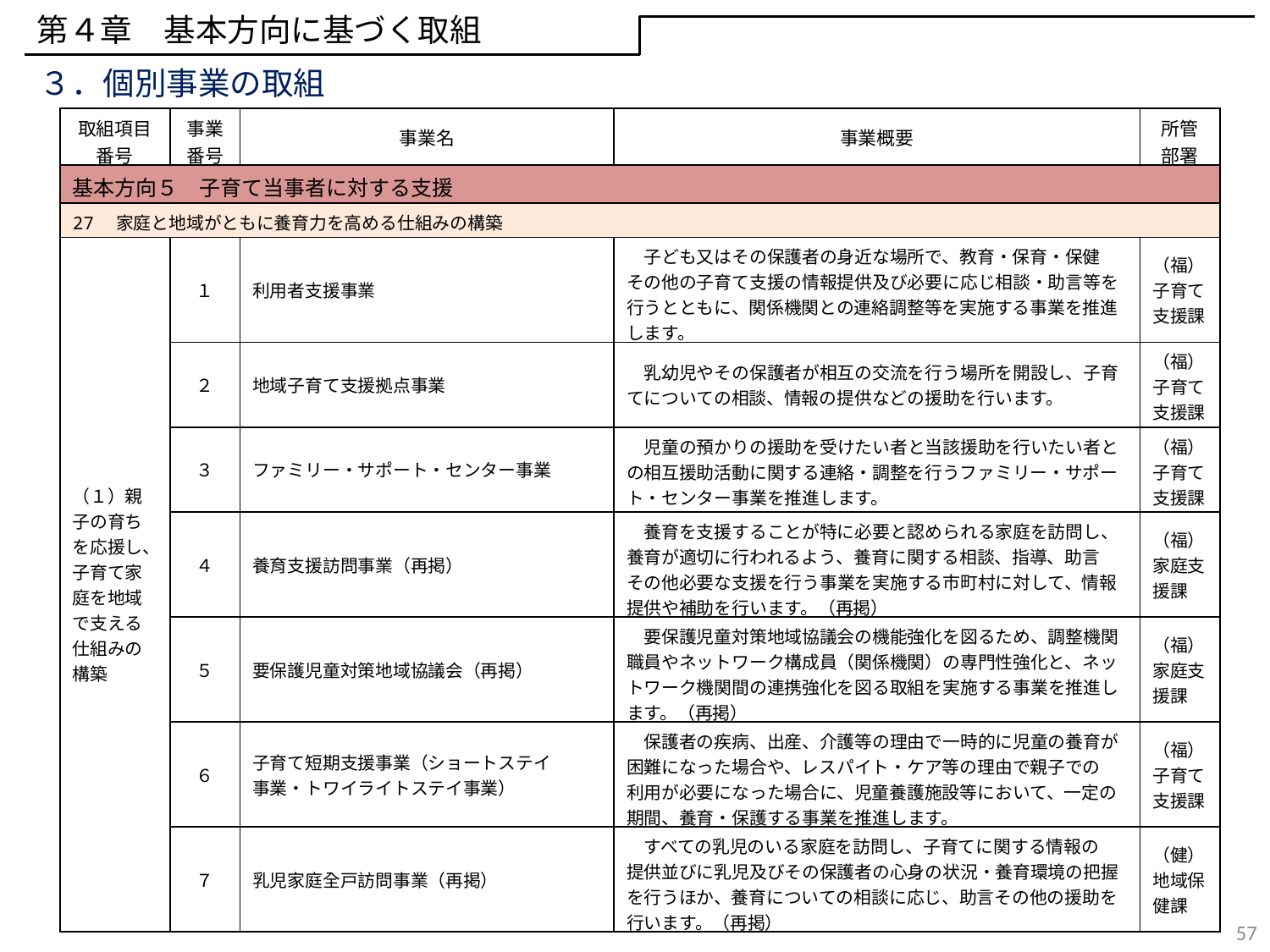

第４章　基本方向に基づく取組
３．個別事業の取組
| 取組項目 番号 | 事業 番号 | 事業名 | 事業概要 | 所管 部署 |
| --- | --- | --- | --- | --- |
| 基本方向５　子育て当事者に対する支援 |  |  |  |  |
| 27　家庭と地域がともに養育力を高める仕組みの構築 |  |  |  |  |
| （１）親子の育ちを応援し、子育て家庭を地域で支える仕組みの構築 | １ | 利用者支援事業 | 子ども又はその保護者の身近な場所で、教育・保育・保健 その他の子育て支援の情報提供及び必要に応じ相談・助言等を行うとともに、関係機関との連絡調整等を実施する事業を推進します。 | （福）子育て支援課 |
| （１）親子の育ちを応援し、子育て家庭を地域で支える仕組みの構築 | ２ | 地域子育て支援拠点事業 | 乳幼児やその保護者が相互の交流を行う場所を開設し、子育てについての相談、情報の提供などの援助を行います。 | （福）子育て支援課 |
| （１）親子の育ちを応援し、子育て家庭を地域で支える仕組みの構築 | ３ | ファミリー・サポート・センター事業 | 児童の預かりの援助を受けたい者と当該援助を行いたい者との相互援助活動に関する連絡・調整を行うファミリー・サポート・センター事業を推進します。 | （福）子育て支援課 |
|  | ４ | 養育支援訪問事業（再掲） | 養育を支援することが特に必要と認められる家庭を訪問し、養育が適切に行われるよう、養育に関する相談、指導、助言 その他必要な支援を行う事業を実施する市町村に対して、情報提供や補助を行います。（再掲） | （福）家庭支援課 |
|  | ５ | 要保護児童対策地域協議会（再掲） | 要保護児童対策地域協議会の機能強化を図るため、調整機関職員やネットワーク構成員（関係機関）の専門性強化と、ネットワーク機関間の連携強化を図る取組を実施する事業を推進します。（再掲） | （福）家庭支援課 |
|  | ６ | 子育て短期支援事業（ショートステイ 事業・トワイライトステイ事業） | 保護者の疾病、出産、介護等の理由で一時的に児童の養育が困難になった場合や、レスパイト・ケア等の理由で親子での 利用が必要になった場合に、児童養護施設等において、一定の期間、養育・保護する事業を推進します。 | （福）子育て支援課 |
|  | ７ | 乳児家庭全戸訪問事業（再掲） | すべての乳児のいる家庭を訪問し、子育てに関する情報の 提供並びに乳児及びその保護者の心身の状況・養育環境の把握を行うほか、養育についての相談に応じ、助言その他の援助を行います。（再掲） | （健）地域保健課 |
57